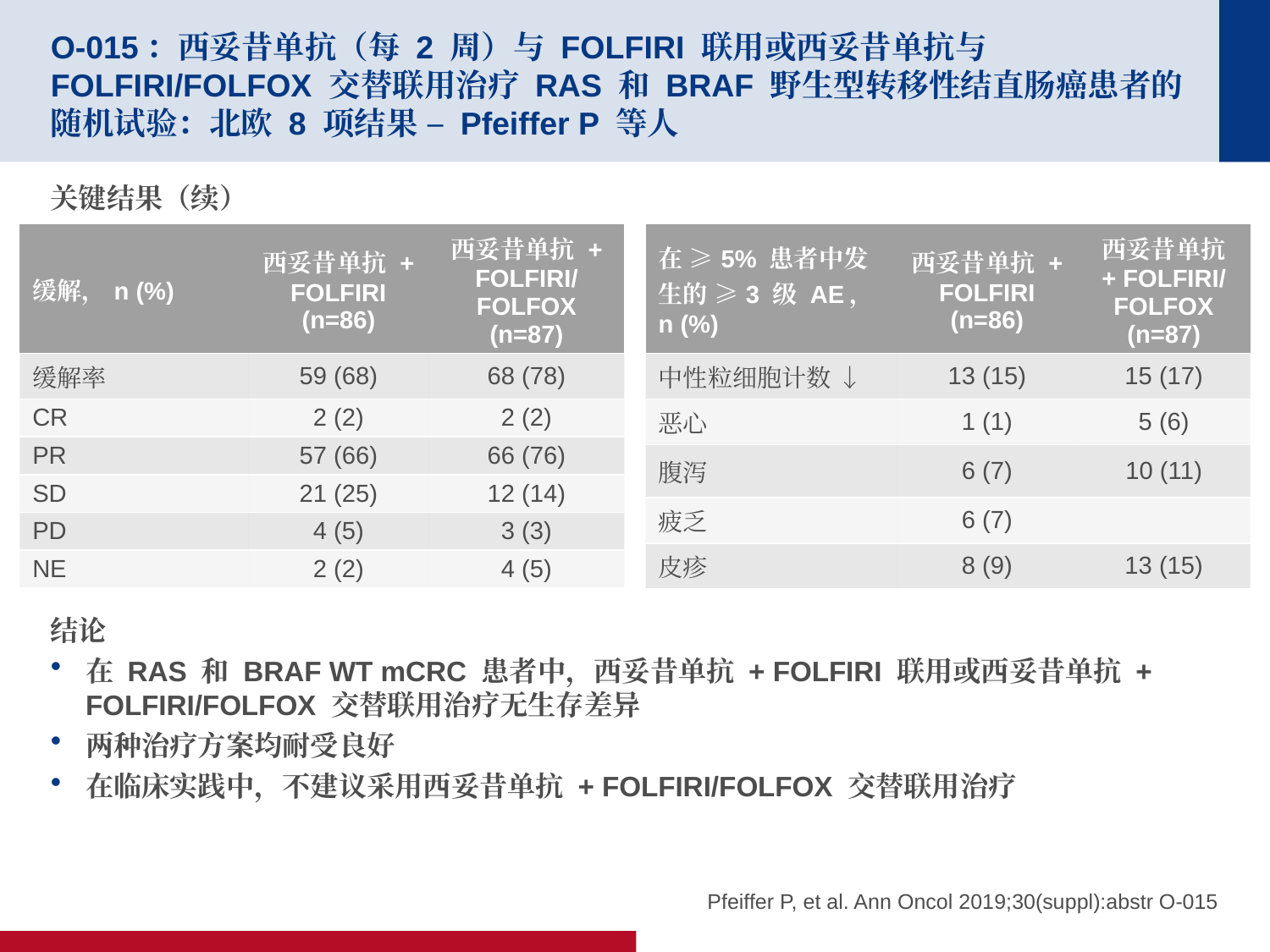

# O-015：西妥昔单抗（每 2 周）与 FOLFIRI 联用或西妥昔单抗与 FOLFIRI/FOLFOX 交替联用治疗 RAS 和 BRAF 野生型转移性结直肠癌患者的随机试验：北欧 8 项结果 – Pfeiffer P 等人
关键结果（续）
结论
在 RAS 和 BRAF WT mCRC 患者中，西妥昔单抗 + FOLFIRI 联用或西妥昔单抗 + FOLFIRI/FOLFOX 交替联用治疗无生存差异
两种治疗方案均耐受良好
在临床实践中，不建议采用西妥昔单抗 + FOLFIRI/FOLFOX 交替联用治疗
| 缓解，n (%) | 西妥昔单抗 + FOLFIRI (n=86) | 西妥昔单抗 + FOLFIRI/ FOLFOX (n=87) |
| --- | --- | --- |
| 缓解率 | 59 (68) | 68 (78) |
| CR | 2 (2) | 2 (2) |
| PR | 57 (66) | 66 (76) |
| SD | 21 (25) | 12 (14) |
| PD | 4 (5) | 3 (3) |
| NE | 2 (2) | 4 (5) |
| 在 ≥5% 患者中发生的 ≥3 级 AE，n (%) | 西妥昔单抗 + FOLFIRI (n=86) | 西妥昔单抗 + FOLFIRI/ FOLFOX (n=87) |
| --- | --- | --- |
| 中性粒细胞计数 ↓ | 13 (15) | 15 (17) |
| 恶心 | 1 (1) | 5 (6) |
| 腹泻 | 6 (7) | 10 (11) |
| 疲乏 | 6 (7) |  |
| 皮疹 | 8 (9) | 13 (15) |
Pfeiffer P, et al. Ann Oncol 2019;30(suppl):abstr O-015